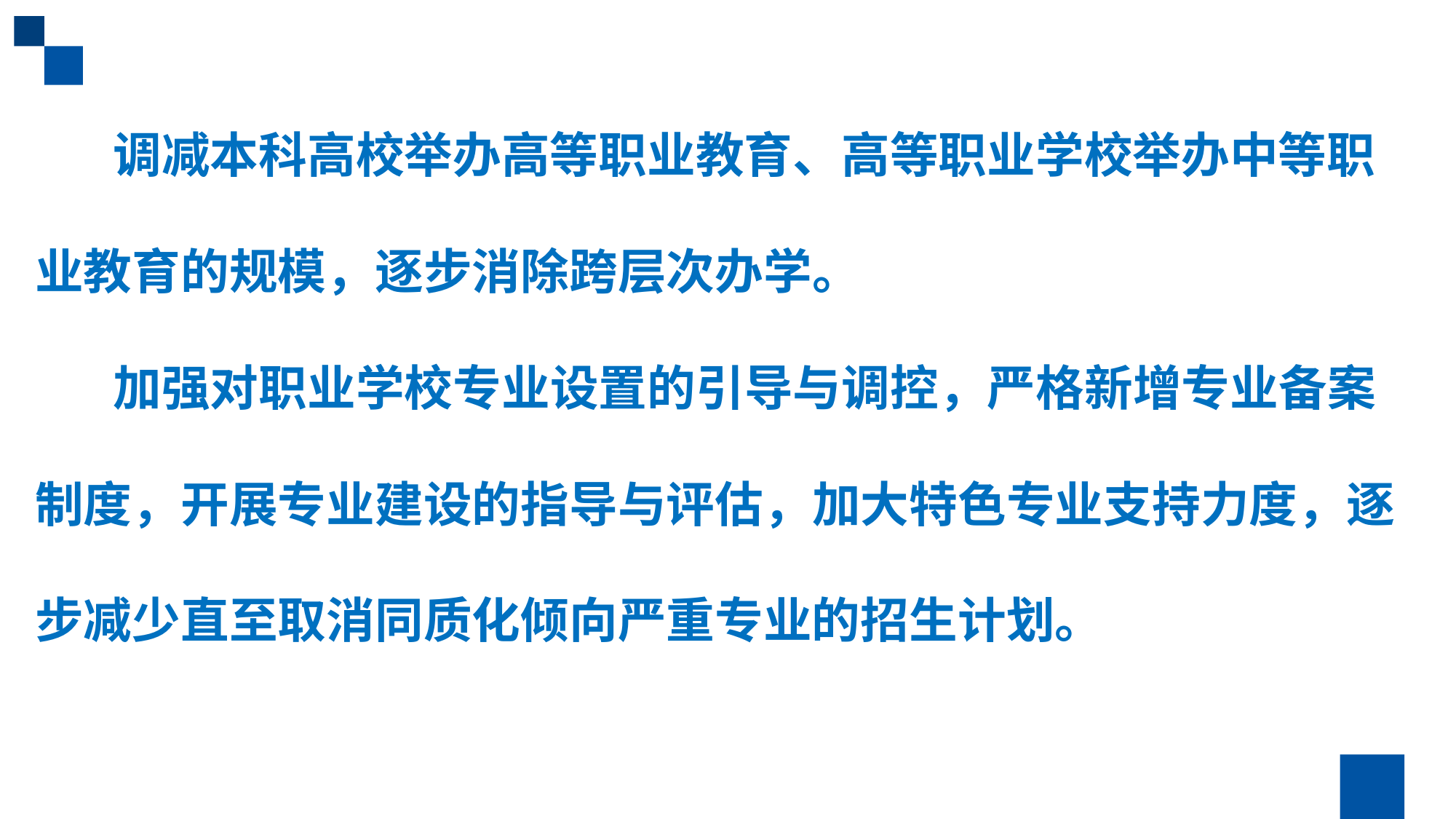

调减本科高校举办高等职业教育、高等职业学校举办中等职业教育的规模，逐步消除跨层次办学。
      加强对职业学校专业设置的引导与调控，严格新增专业备案制度，开展专业建设的指导与评估，加大特色专业支持力度，逐步减少直至取消同质化倾向严重专业的招生计划。

125